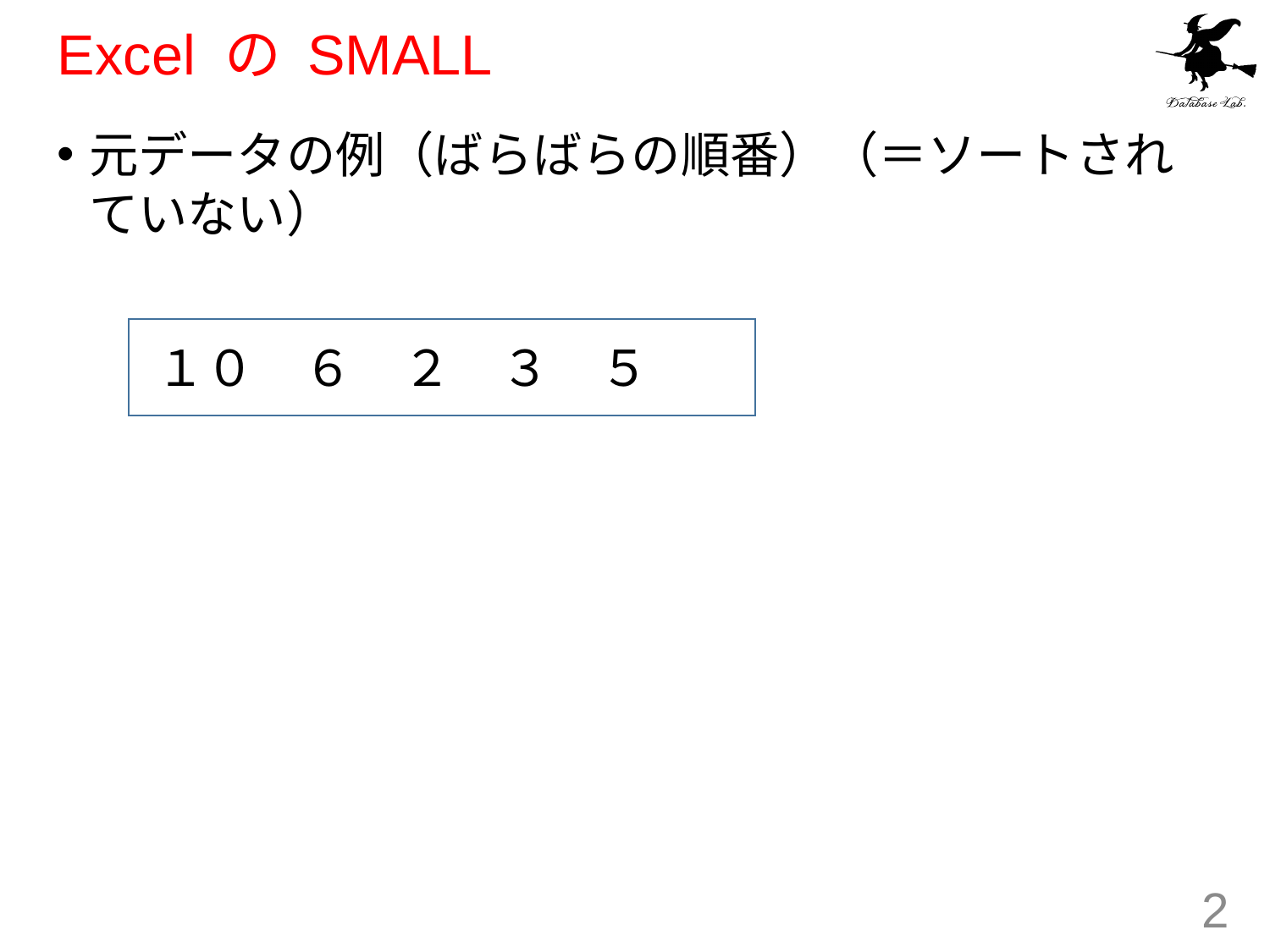

# Excel の SMALL
元データの例（ばらばらの順番）（＝ソートされていない）

　　１０　６　２　３　５

2